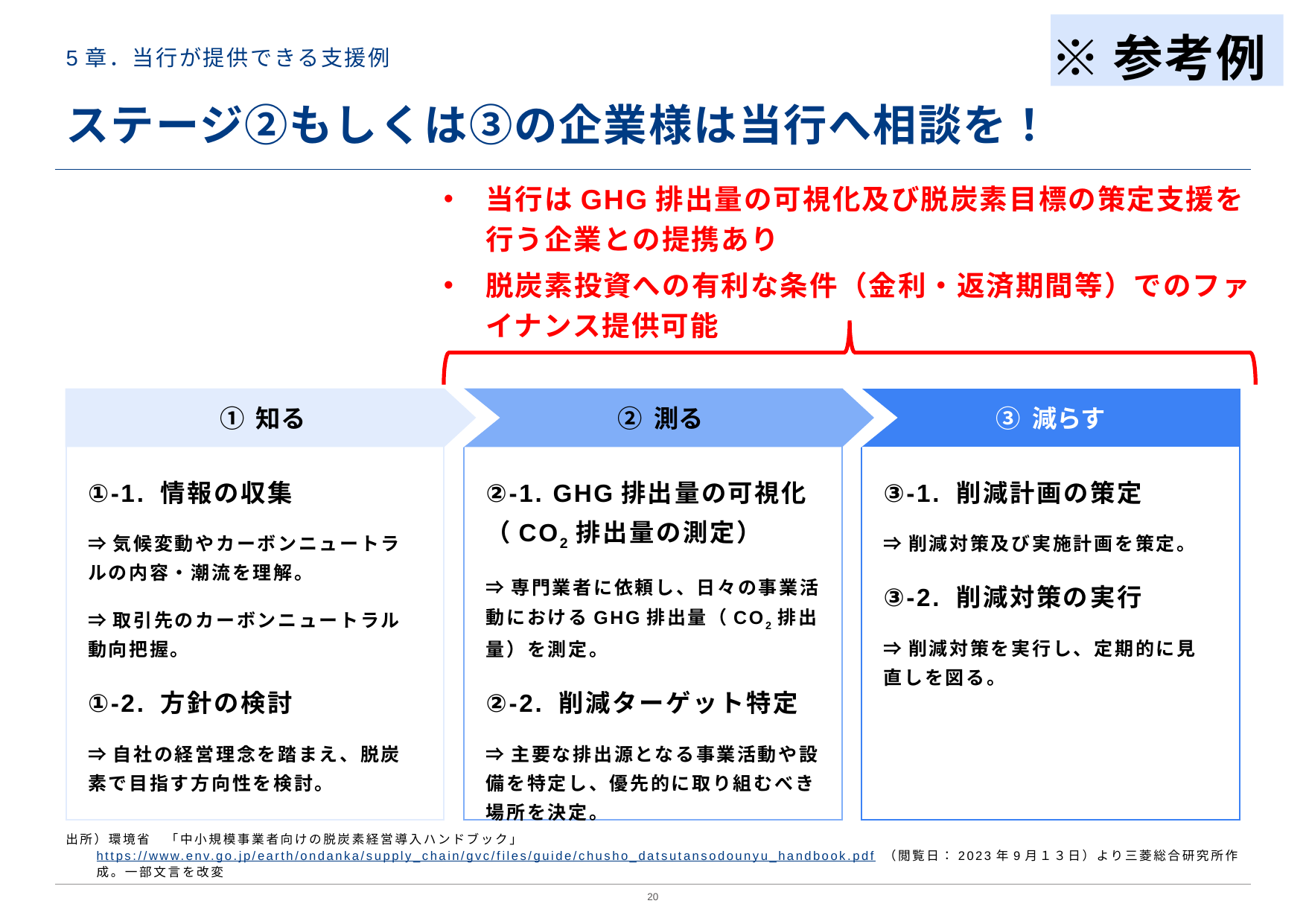

※参考例
# 5章．当行が提供できる支援例
ステージ②もしくは③の企業様は当行へ相談を！
当行はGHG排出量の可視化及び脱炭素目標の策定支援を行う企業との提携あり
脱炭素投資への有利な条件（金利・返済期間等）でのファイナンス提供可能
③ 減らす

③-1. 削減計画の策定
⇒削減対策及び実施計画を策定。
③-2. 削減対策の実行
⇒削減対策を実行し、定期的に見直しを図る。
① 知る
①-1. 情報の収集
⇒気候変動やカーボンニュートラルの内容・潮流を理解。
⇒取引先のカーボンニュートラル動向把握。
①-2. 方針の検討
⇒自社の経営理念を踏まえ、脱炭素で目指す方向性を検討。
② 測る

②-1. GHG排出量の可視化
（CO2排出量の測定）
⇒専門業者に依頼し、日々の事業活動におけるGHG排出量（CO2排出量）を測定。
②-2. 削減ターゲット特定
⇒主要な排出源となる事業活動や設備を特定し、優先的に取り組むべき場所を決定。
出所）環境省　「中小規模事業者向けの脱炭素経営導入ハンドブック」　https://www.env.go.jp/earth/ondanka/supply_chain/gvc/files/guide/chusho_datsutansodounyu_handbook.pdf （閲覧日：2023年9月１３日）より三菱総合研究所作成。一部文言を改変